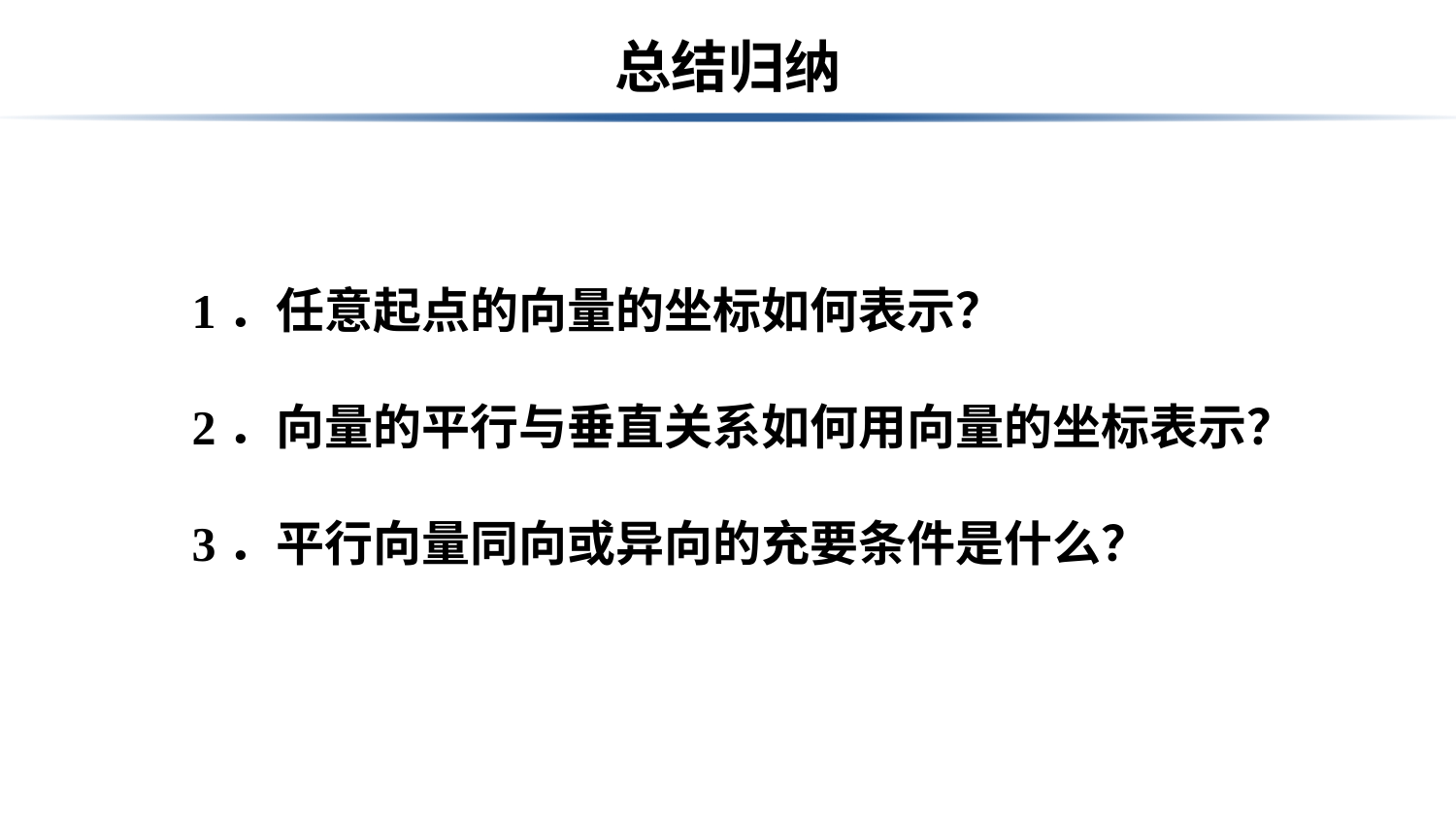

# 总结归纳
1．任意起点的向量的坐标如何表示？
2．向量的平行与垂直关系如何用向量的坐标表示？
3．平行向量同向或异向的充要条件是什么？